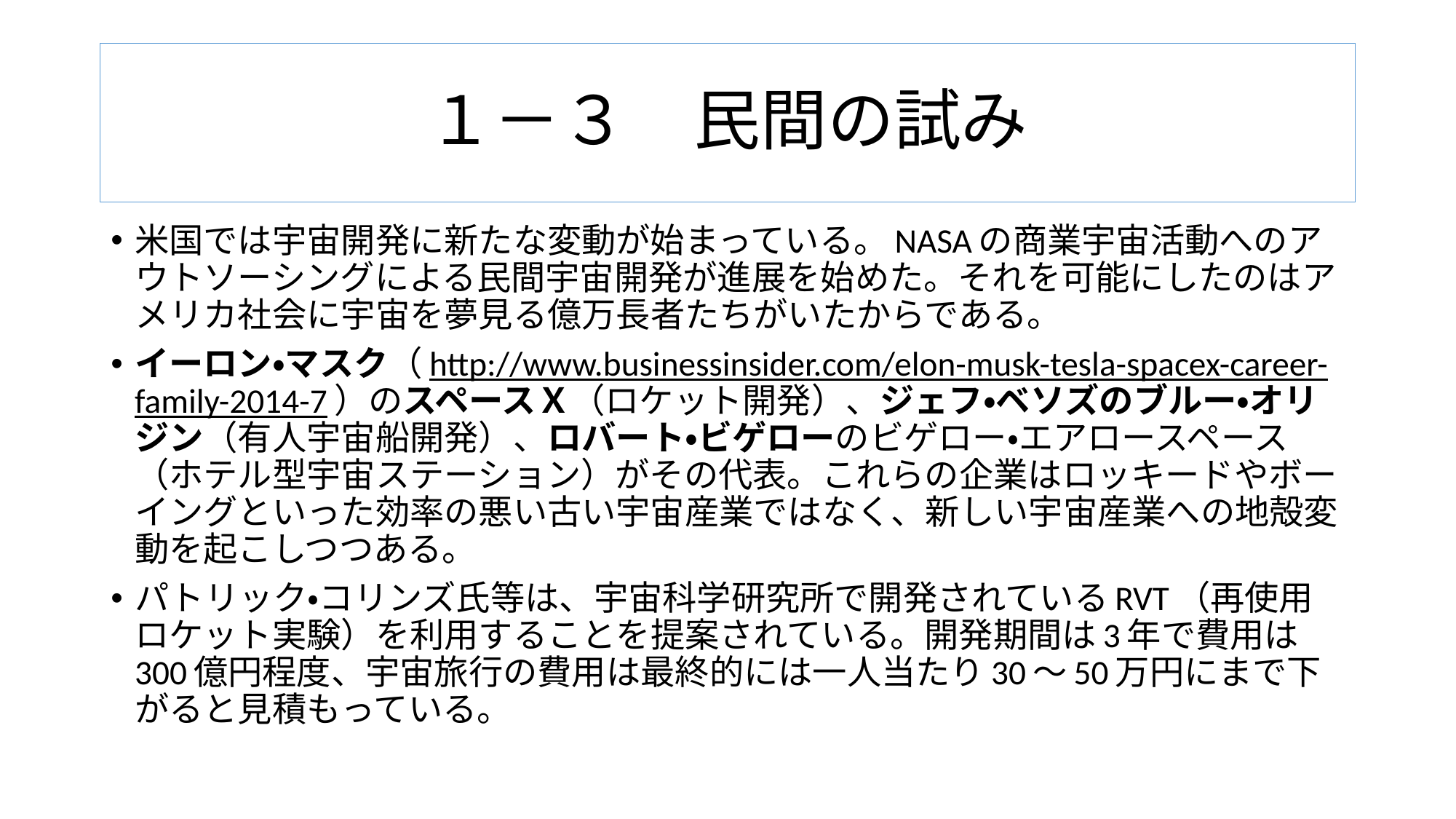

# １－３　民間の試み
米国では宇宙開発に新たな変動が始まっている。NASAの商業宇宙活動へのアウトソーシングによる民間宇宙開発が進展を始めた。それを可能にしたのはアメリカ社会に宇宙を夢見る億万長者たちがいたからである。
イーロン・マスク（http://www.businessinsider.com/elon-musk-tesla-spacex-career-family-2014-7）のスペースＸ（ロケット開発）、ジェフ・ベソズのブルー・オリジン（有人宇宙船開発）、ロバート・ビゲローのビゲロー・エアロースペース（ホテル型宇宙ステーション）がその代表。これらの企業はロッキードやボーイングといった効率の悪い古い宇宙産業ではなく、新しい宇宙産業への地殻変動を起こしつつある。
パトリック・コリンズ氏等は、宇宙科学研究所で開発されているRVT（再使用ロケット実験）を利用することを提案されている。開発期間は3年で費用は300億円程度、宇宙旅行の費用は最終的には一人当たり30～50万円にまで下がると見積もっている。